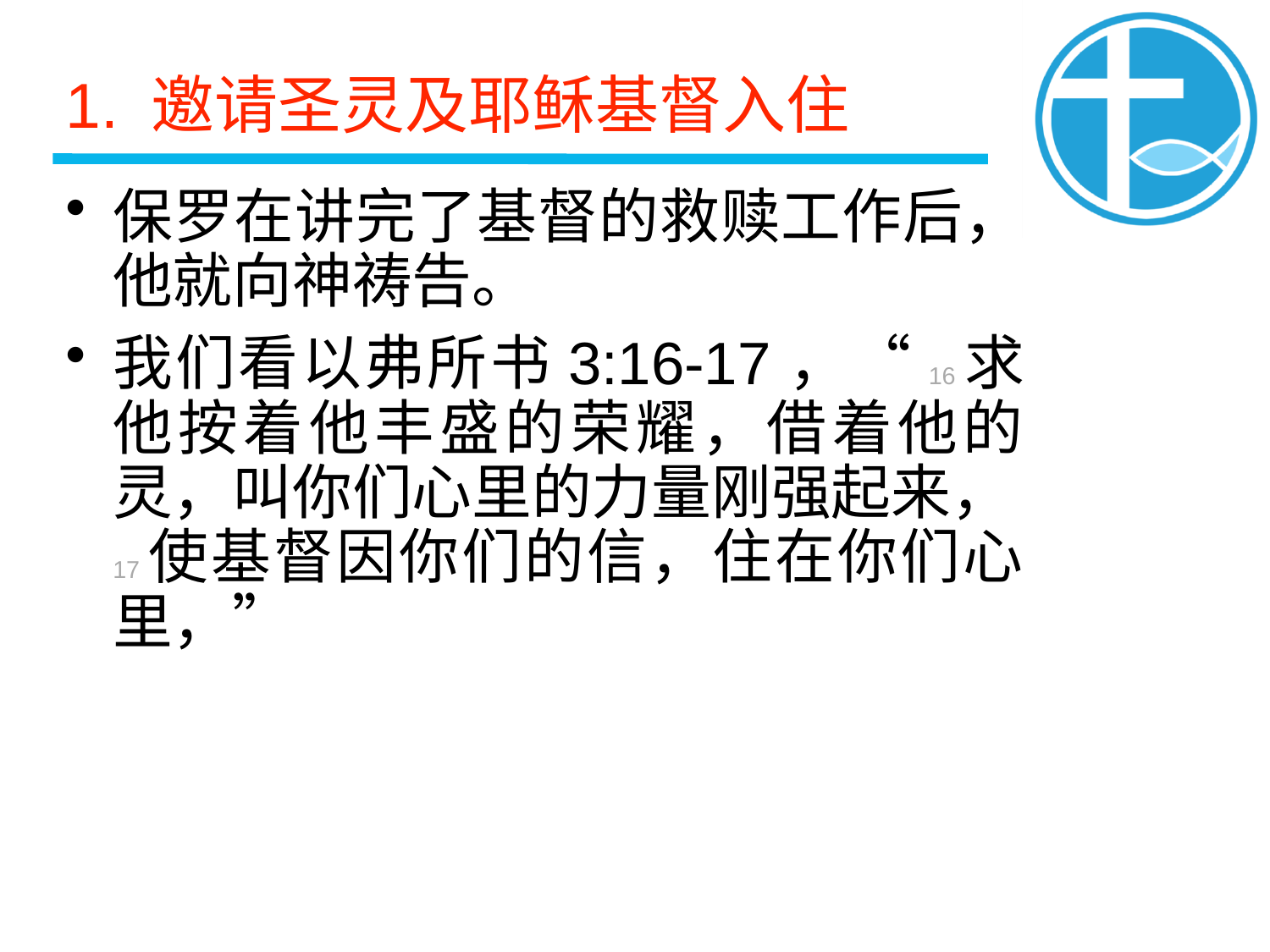

1. 邀请圣灵及耶稣基督入住
保罗在讲完了基督的救赎工作后，他就向神祷告。
我们看以弗所书3:16-17，“16求他按着他丰盛的荣耀，借着他的灵，叫你们心里的力量刚强起来，17使基督因你们的信，住在你们心里，”